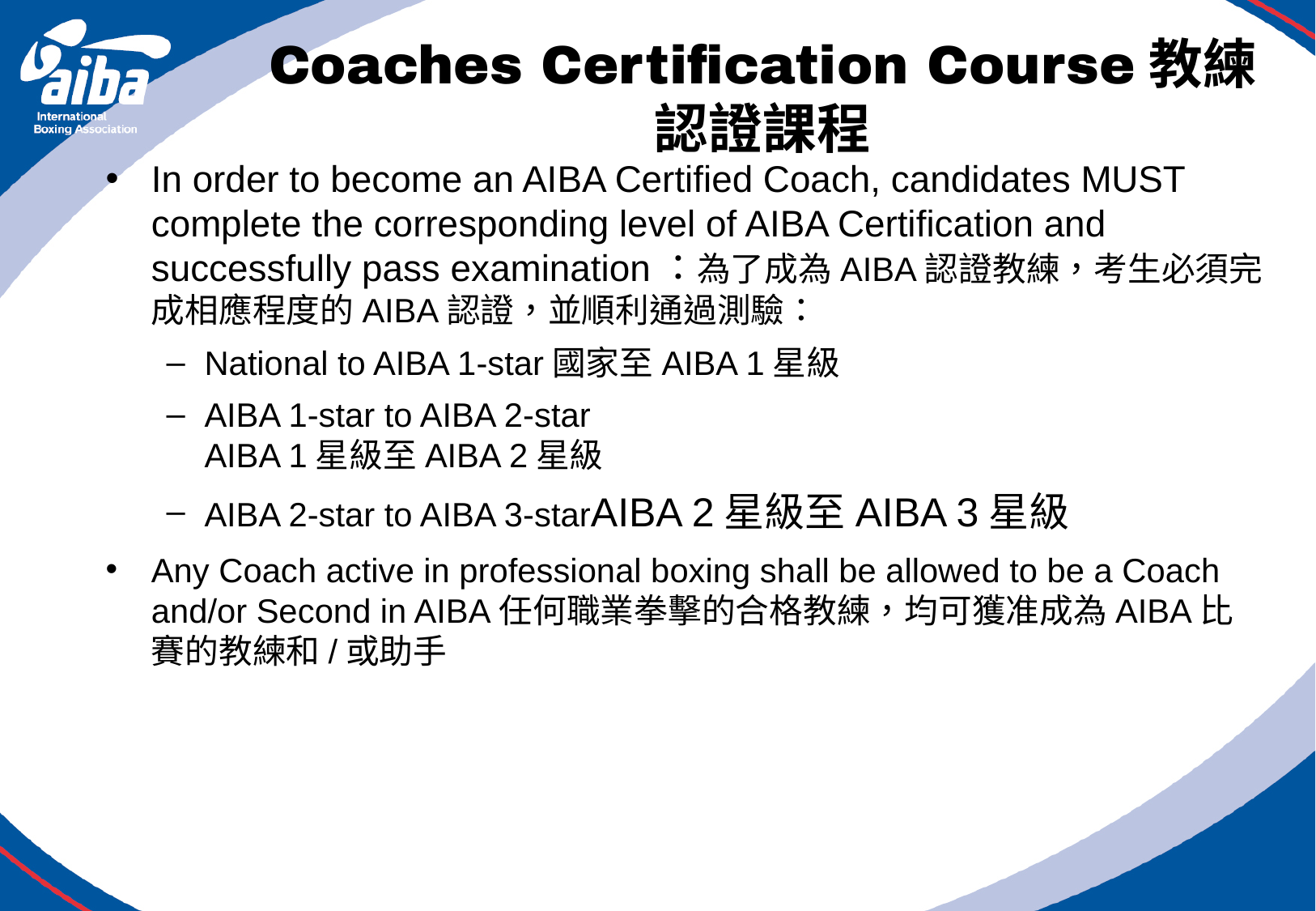

# Coaches Certification Course教練認證課程
In order to become an AIBA Certified Coach, candidates MUST complete the corresponding level of AIBA Certification and successfully pass examination：為了成為AIBA認證教練，考生必須完成相應程度的AIBA認證，並順利通過測驗：
National to AIBA 1-star國家至AIBA 1星級
AIBA 1-star to AIBA 2-star
AIBA 1星級至AIBA 2星級
AIBA 2-star to AIBA 3-starAIBA 2星級至AIBA 3星級
Any Coach active in professional boxing shall be allowed to be a Coach and/or Second in AIBA任何職業拳擊的合格教練，均可獲准成為AIBA比賽的教練和/或助手